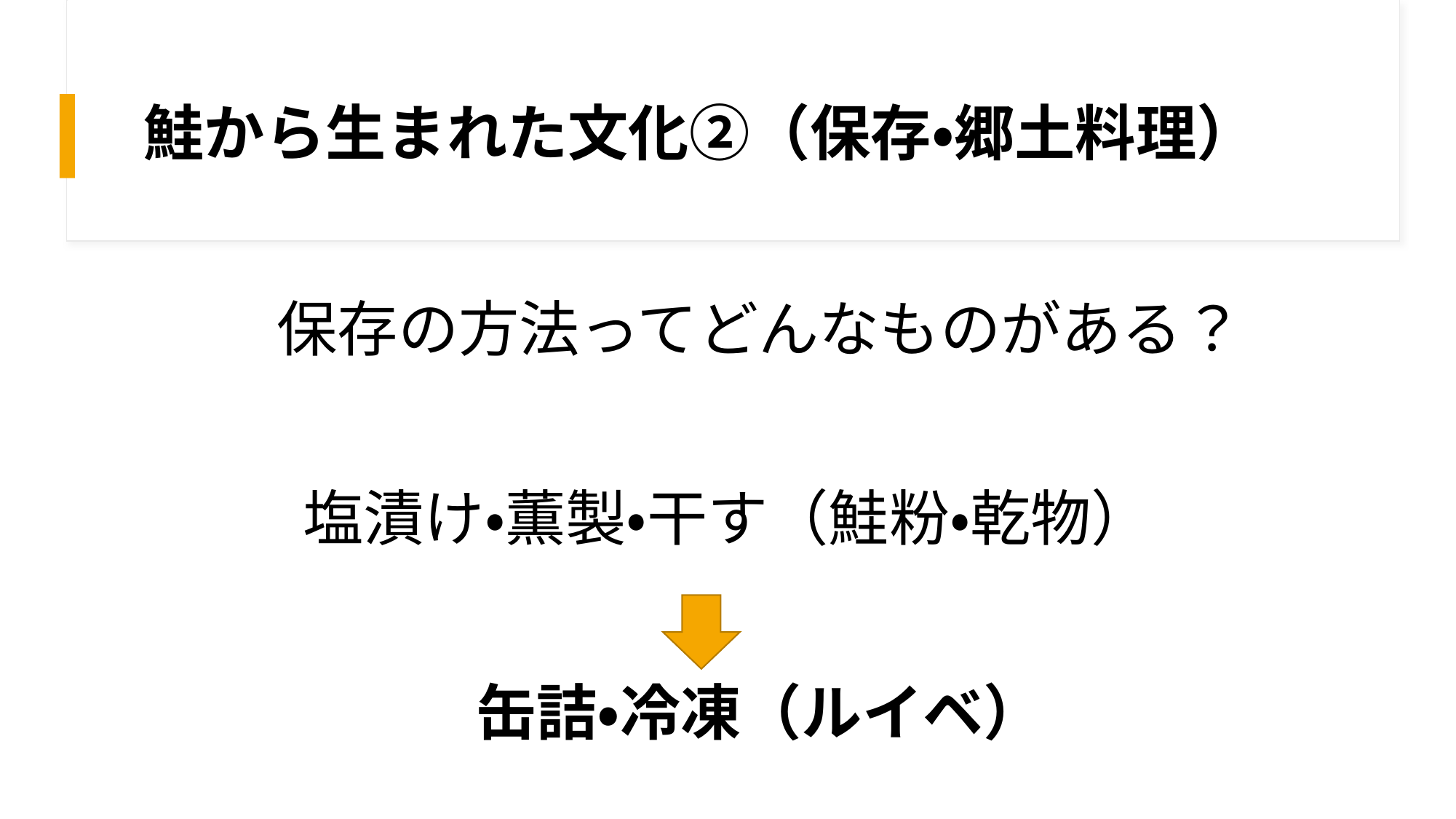

# 鮭から生まれた文化②（保存・郷土料理）
保存の方法ってどんなものがある？
塩漬け・薫製・干す（鮭粉・乾物）

缶詰・冷凍（ルイベ）